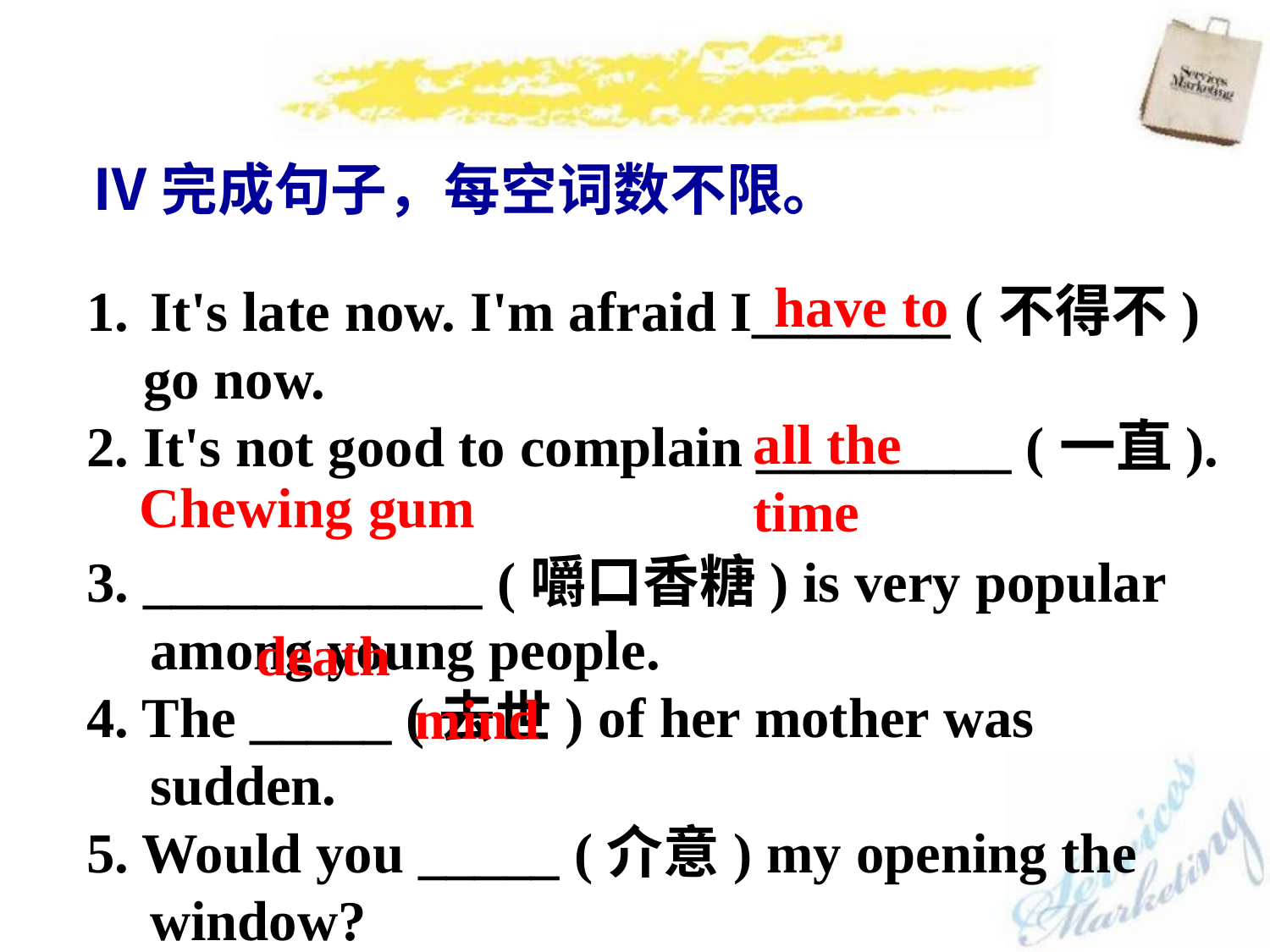

Ⅳ完成句子，每空词数不限。

It's late now. I'm afraid I_______ (不得不)
    go now.
2. It's not good to complain _________ (一直).
3. ____________ (嚼口香糖) is very popular among young people.
4. The _____ (去世) of her mother was sudden.
5. Would you _____ (介意) my opening the window?
have to
all the time
Chewing gum
death
mind